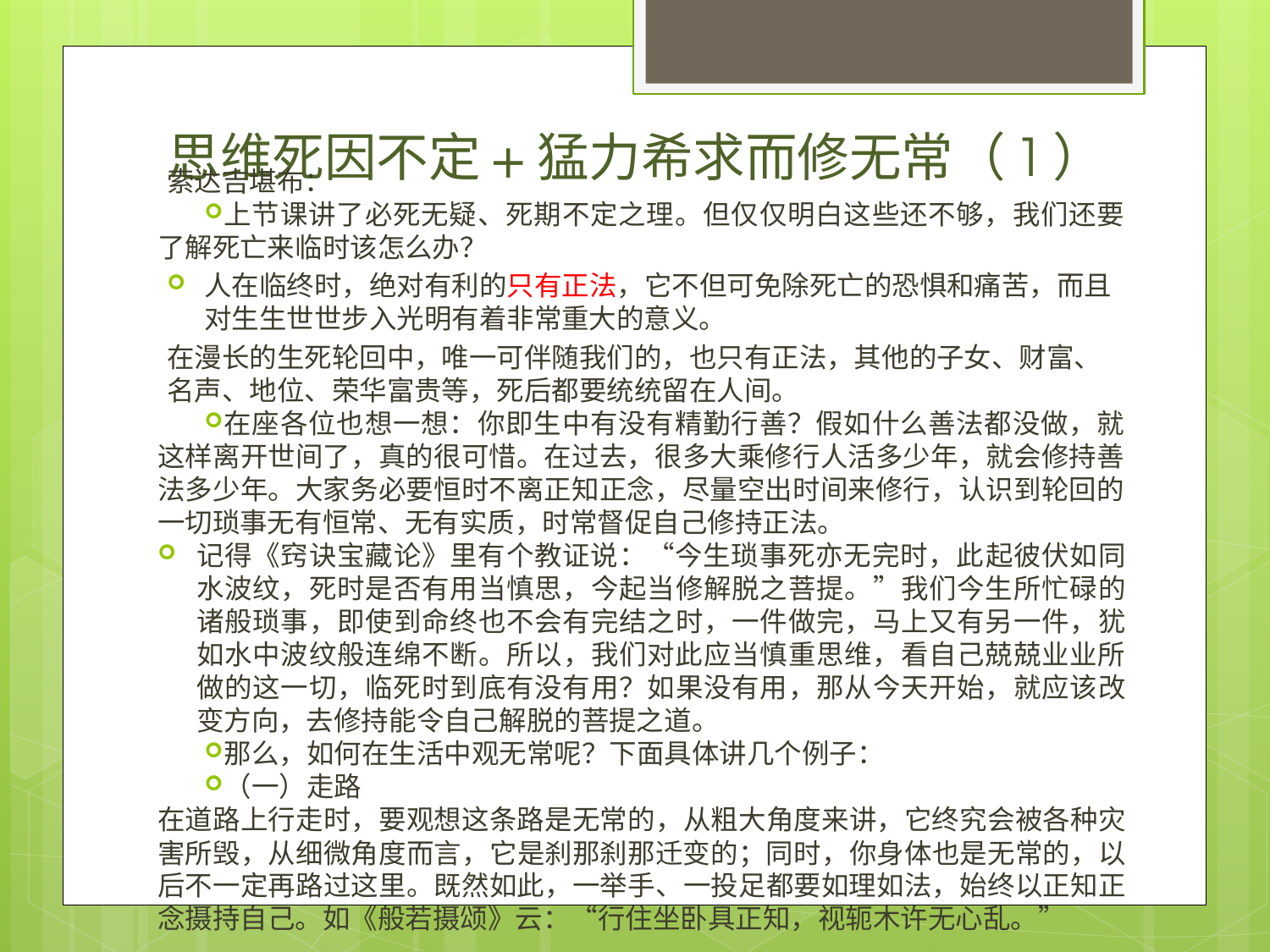

# 思维死因不定+猛力希求而修无常（1）
索达吉堪布：
上节课讲了必死无疑、死期不定之理。但仅仅明白这些还不够，我们还要了解死亡来临时该怎么办？
人在临终时，绝对有利的只有正法，它不但可免除死亡的恐惧和痛苦，而且对生生世世步入光明有着非常重大的意义。
在漫长的生死轮回中，唯一可伴随我们的，也只有正法，其他的子女、财富、名声、地位、荣华富贵等，死后都要统统留在人间。
在座各位也想一想：你即生中有没有精勤行善？假如什么善法都没做，就这样离开世间了，真的很可惜。在过去，很多大乘修行人活多少年，就会修持善法多少年。大家务必要恒时不离正知正念，尽量空出时间来修行，认识到轮回的一切琐事无有恒常、无有实质，时常督促自己修持正法。
记得《窍诀宝藏论》里有个教证说：“今生琐事死亦无完时，此起彼伏如同水波纹，死时是否有用当慎思，今起当修解脱之菩提。”我们今生所忙碌的诸般琐事，即使到命终也不会有完结之时，一件做完，马上又有另一件，犹如水中波纹般连绵不断。所以，我们对此应当慎重思维，看自己兢兢业业所做的这一切，临死时到底有没有用？如果没有用，那从今天开始，就应该改变方向，去修持能令自己解脱的菩提之道。
那么，如何在生活中观无常呢？下面具体讲几个例子：
（一）走路
在道路上行走时，要观想这条路是无常的，从粗大角度来讲，它终究会被各种灾害所毁，从细微角度而言，它是刹那刹那迁变的；同时，你身体也是无常的，以后不一定再路过这里。既然如此，一举手、一投足都要如理如法，始终以正知正念摄持自己。如《般若摄颂》云：“行住坐卧具正知，视轭木许无心乱。”